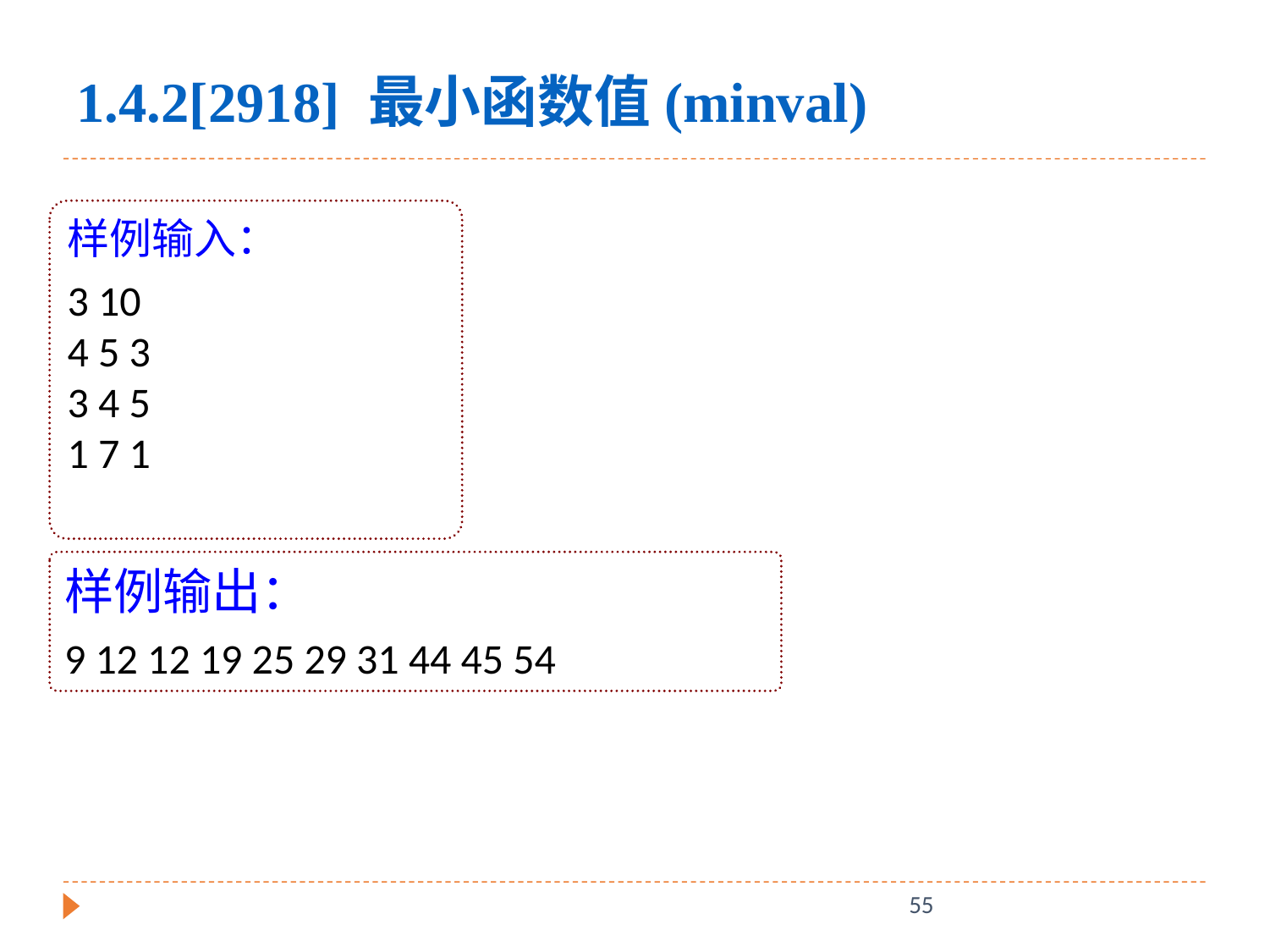

1.4.2[2918] 最小函数值(minval)
样例输入：
3 10
4 5 3
3 4 5
1 7 1

样例输出：
9 12 12 19 25 29 31 44 45 54
55